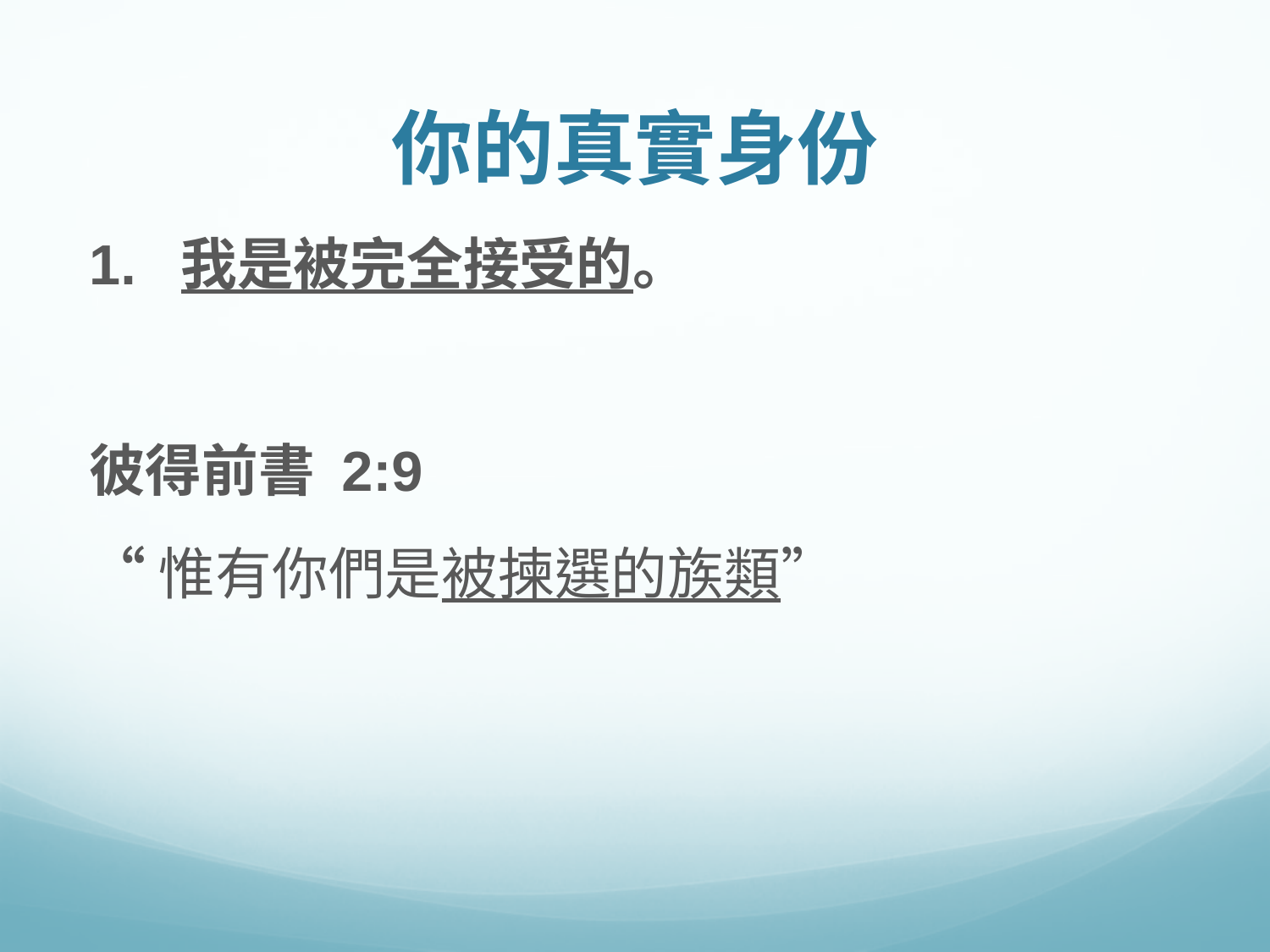

# 你的真實身份
1.  我是被完全接受的。

彼得前書 2:9
“惟有你們是被揀選的族類”